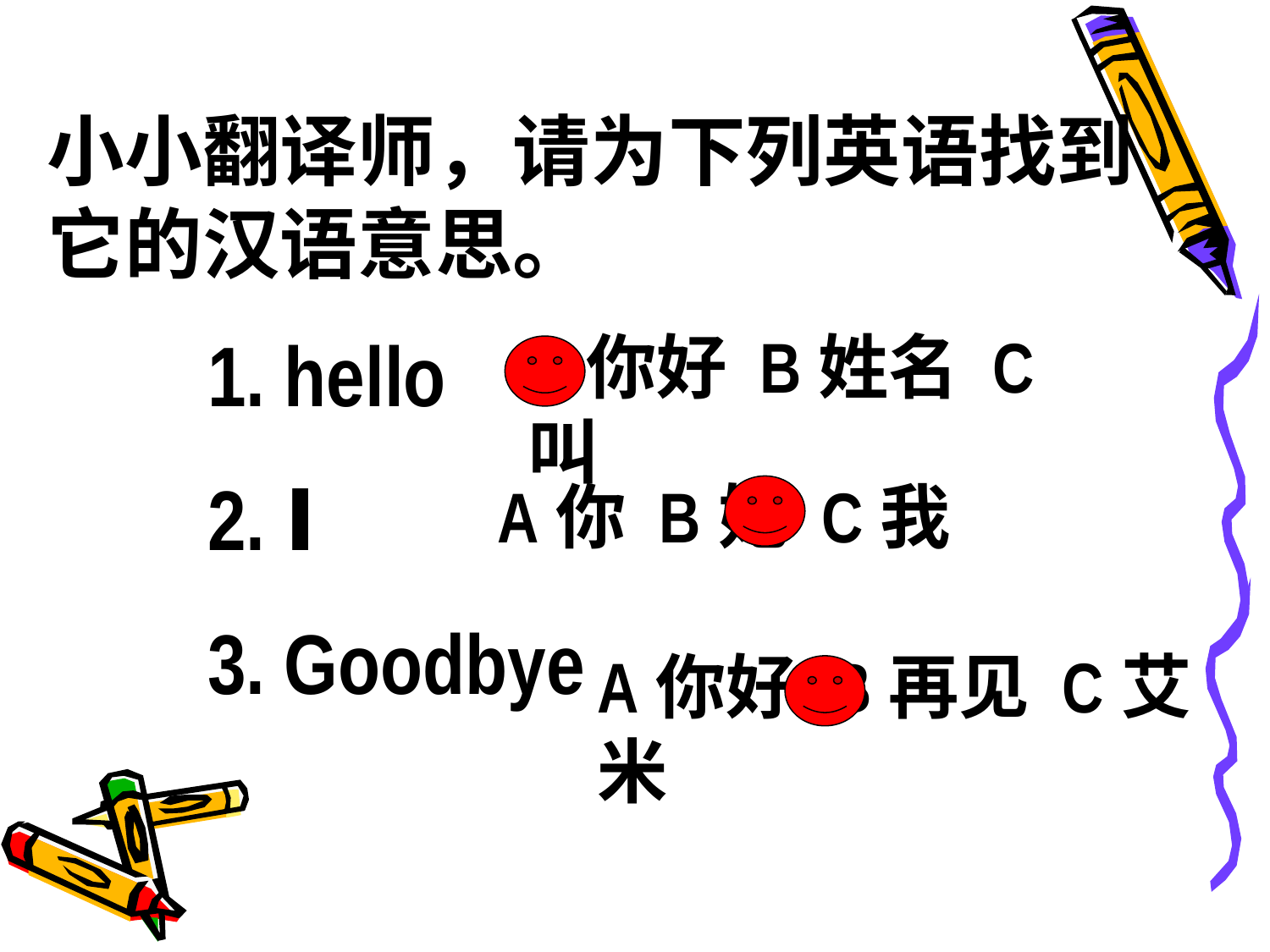

小小翻译师，请为下列英语找到它的汉语意思。

1. hello
2. Ⅰ
3. Goodbye
A你好 B姓名 C叫

A你 B她 C我

A你好 B再见 C艾米